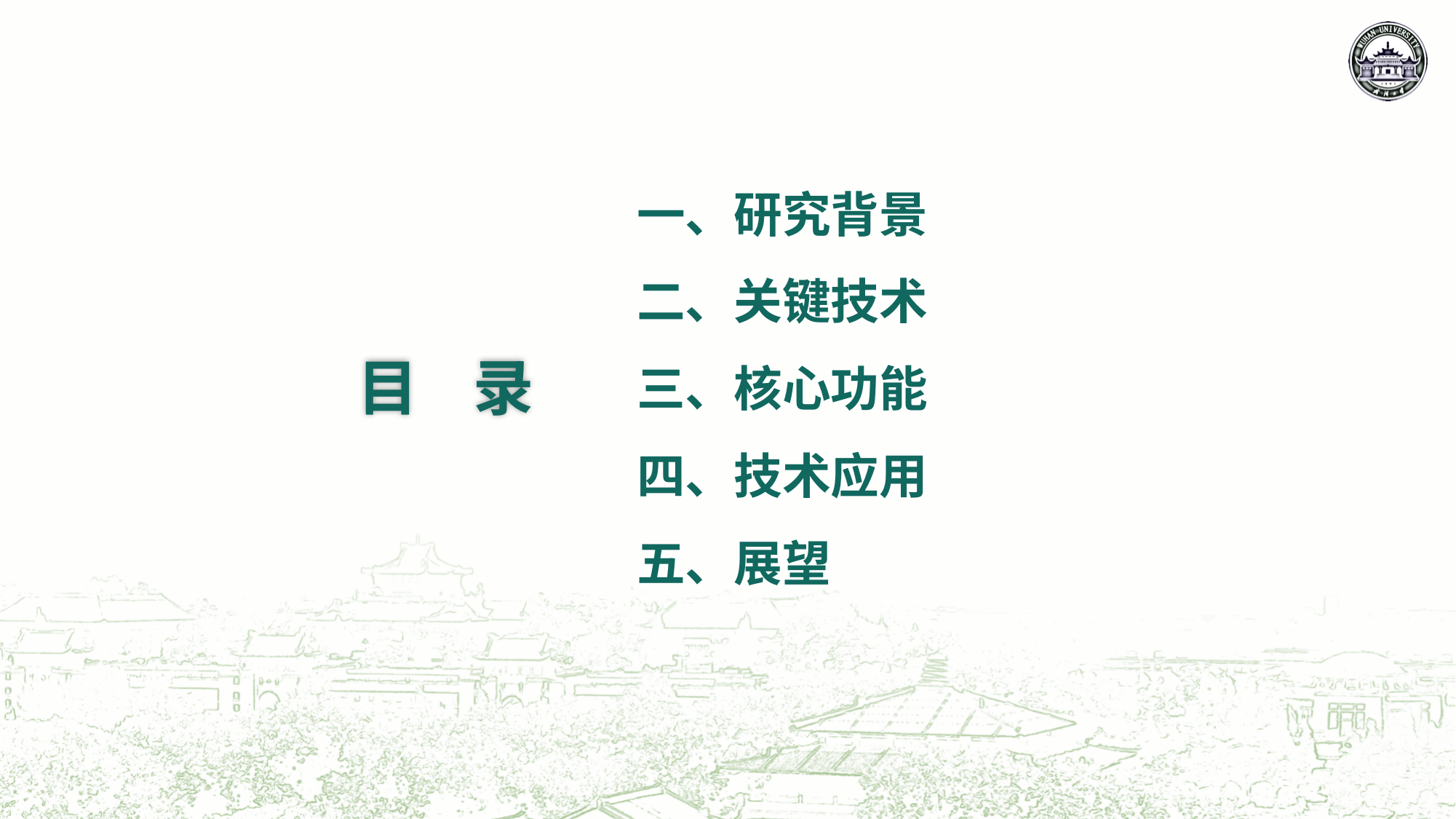

一、研究背景
二、关键技术
三、核心功能
四、技术应用
五、展望
目    录